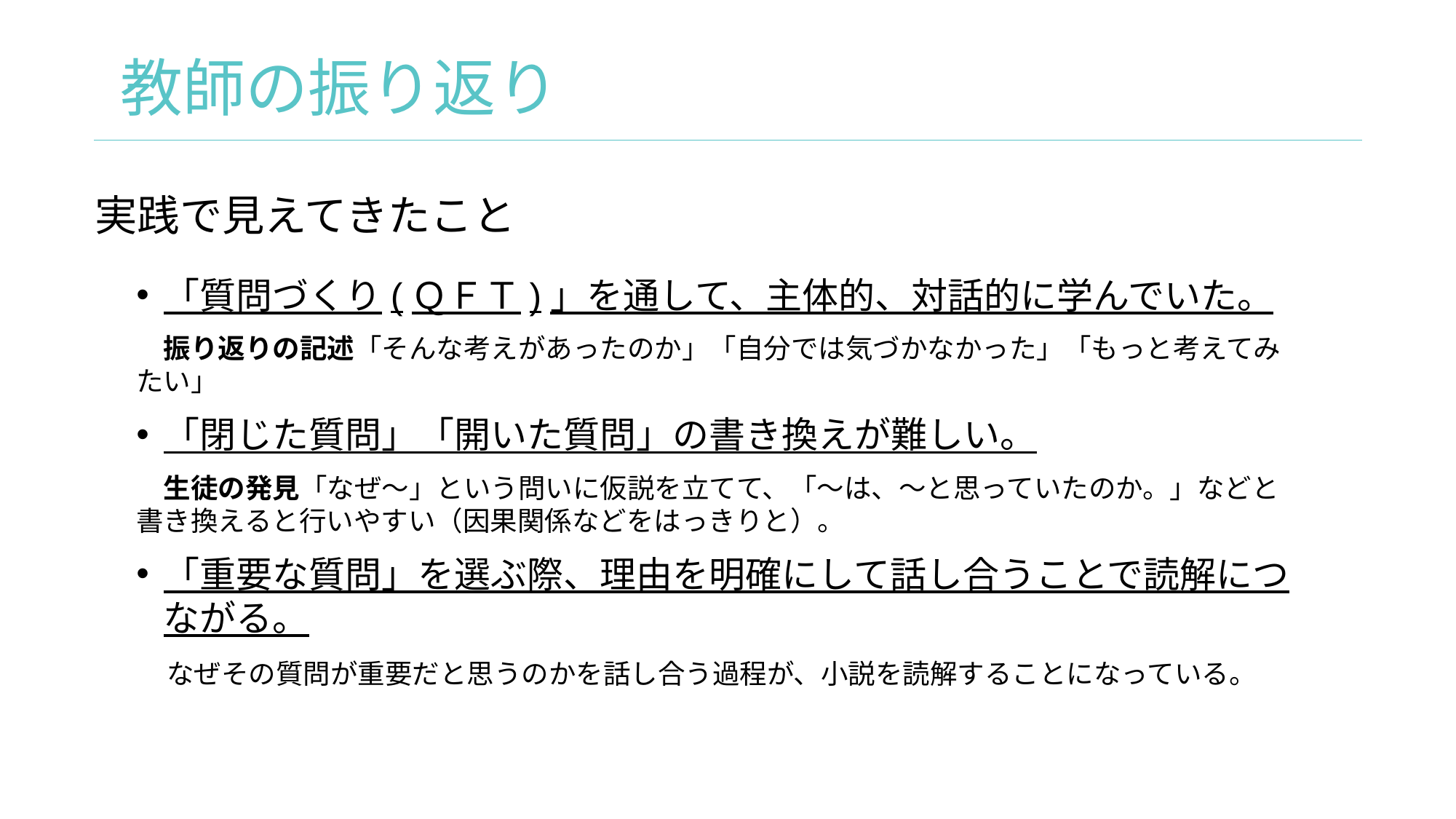

教師の振り返り
# 実践で見えてきたこと
「質問づくり(ＱＦＴ)」を通して、主体的、対話的に学んでいた。
　振り返りの記述「そんな考えがあったのか」「自分では気づかなかった」「もっと考えてみたい」
「閉じた質問」「開いた質問」の書き換えが難しい。
　生徒の発見「なぜ～」という問いに仮説を立てて、「～は、～と思っていたのか。」などと書き換えると行いやすい（因果関係などをはっきりと）。
「重要な質問」を選ぶ際、理由を明確にして話し合うことで読解につながる。
　なぜその質問が重要だと思うのかを話し合う過程が、小説を読解することになっている。